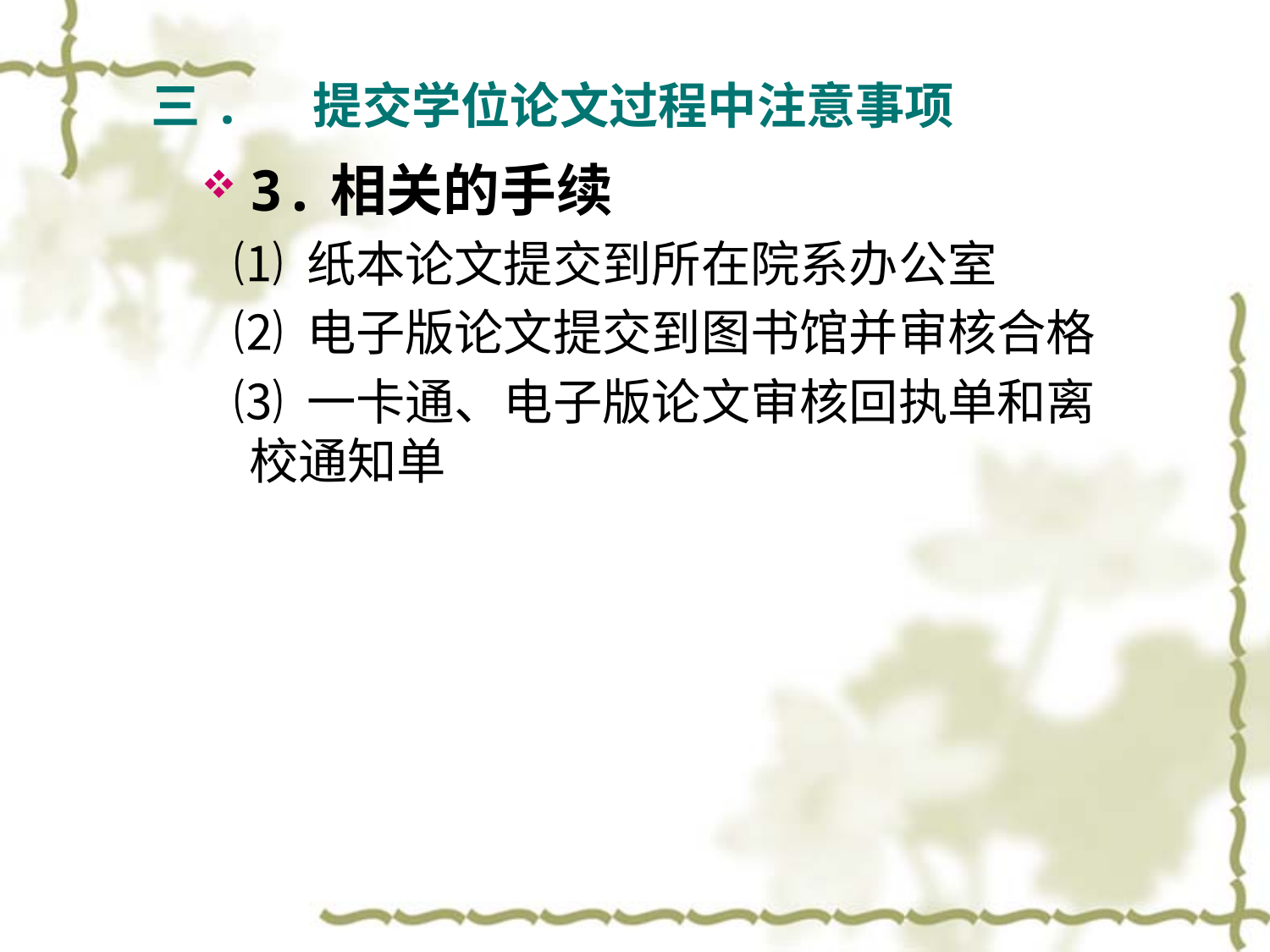

三.  提交学位论文过程中注意事项
3.相关的手续
   ⑴ 纸本论文提交到所在院系办公室
   ⑵ 电子版论文提交到图书馆并审核合格
   ⑶ 一卡通、电子版论文审核回执单和离校通知单